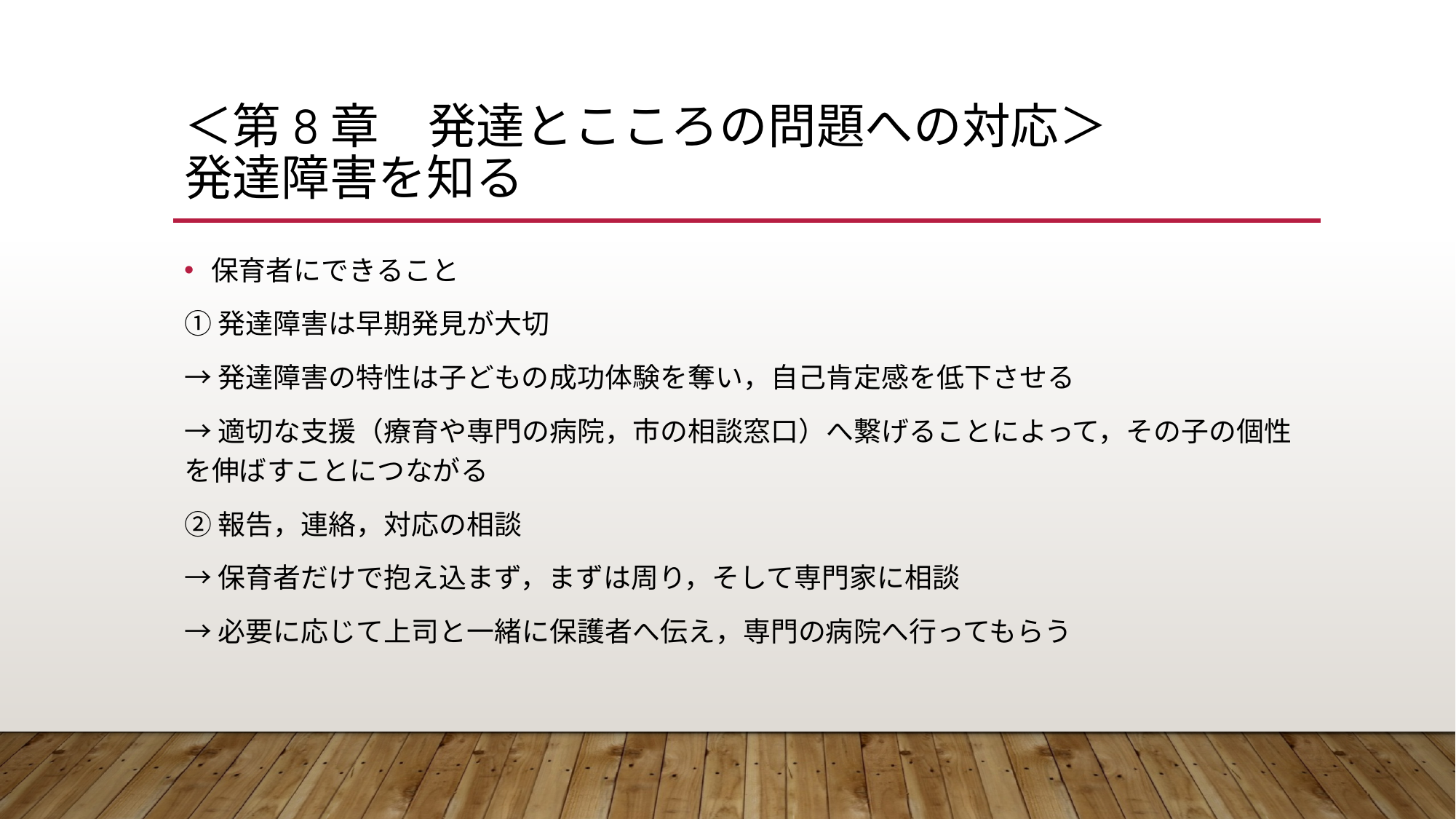

# ＜第8章　発達とこころの問題への対応＞ 発達障害を知る
保育者にできること
①発達障害は早期発見が大切
→発達障害の特性は子どもの成功体験を奪い，自己肯定感を低下させる
→適切な支援（療育や専門の病院，市の相談窓口）へ繋げることによって，その子の個性を伸ばすことにつながる
②報告，連絡，対応の相談
→保育者だけで抱え込まず，まずは周り，そして専門家に相談
→必要に応じて上司と一緒に保護者へ伝え，専門の病院へ行ってもらう